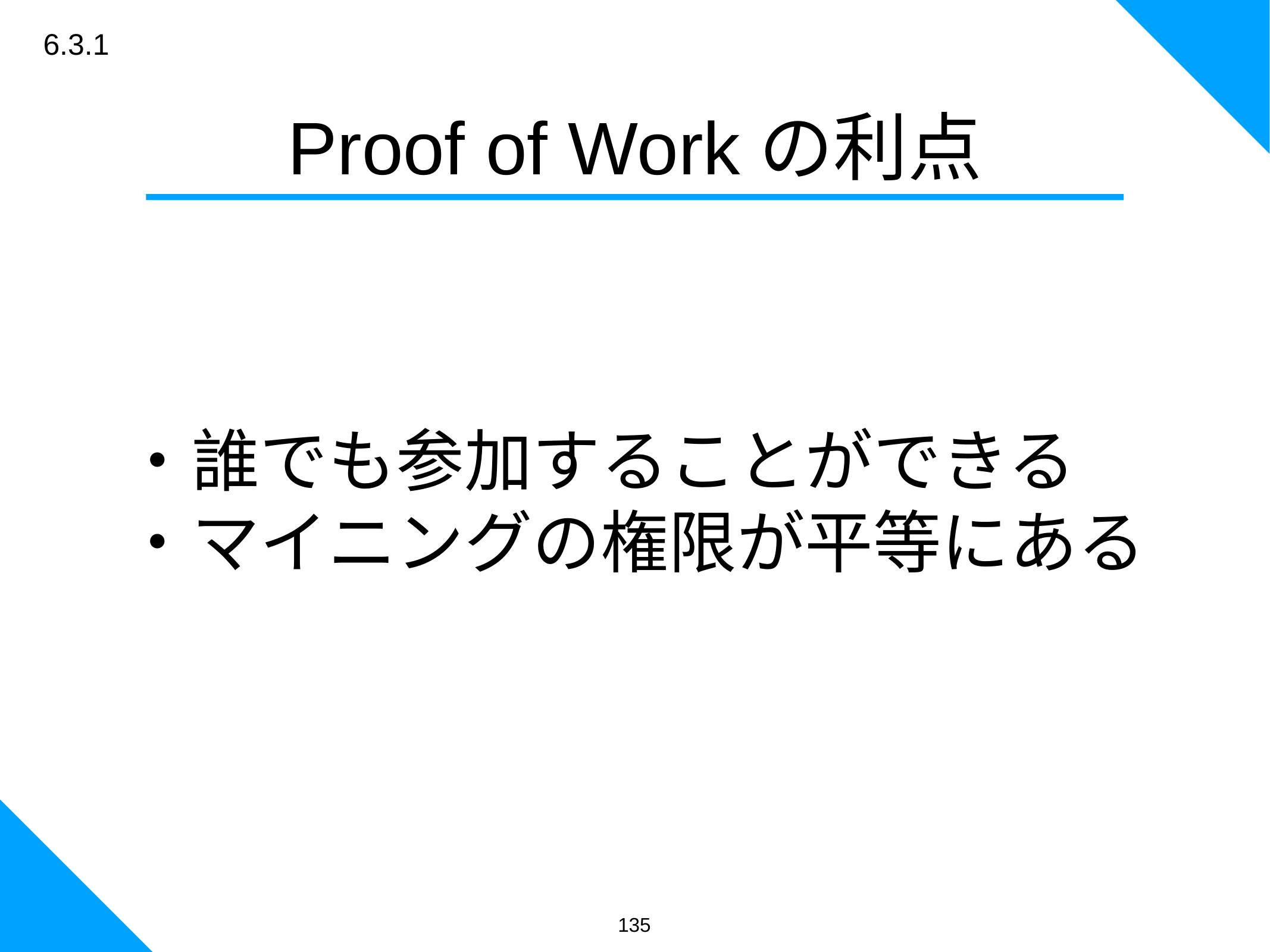

6.3.1
Proof of Workの利点
・誰でも参加することができる
・マイニングの権限が平等にある
135